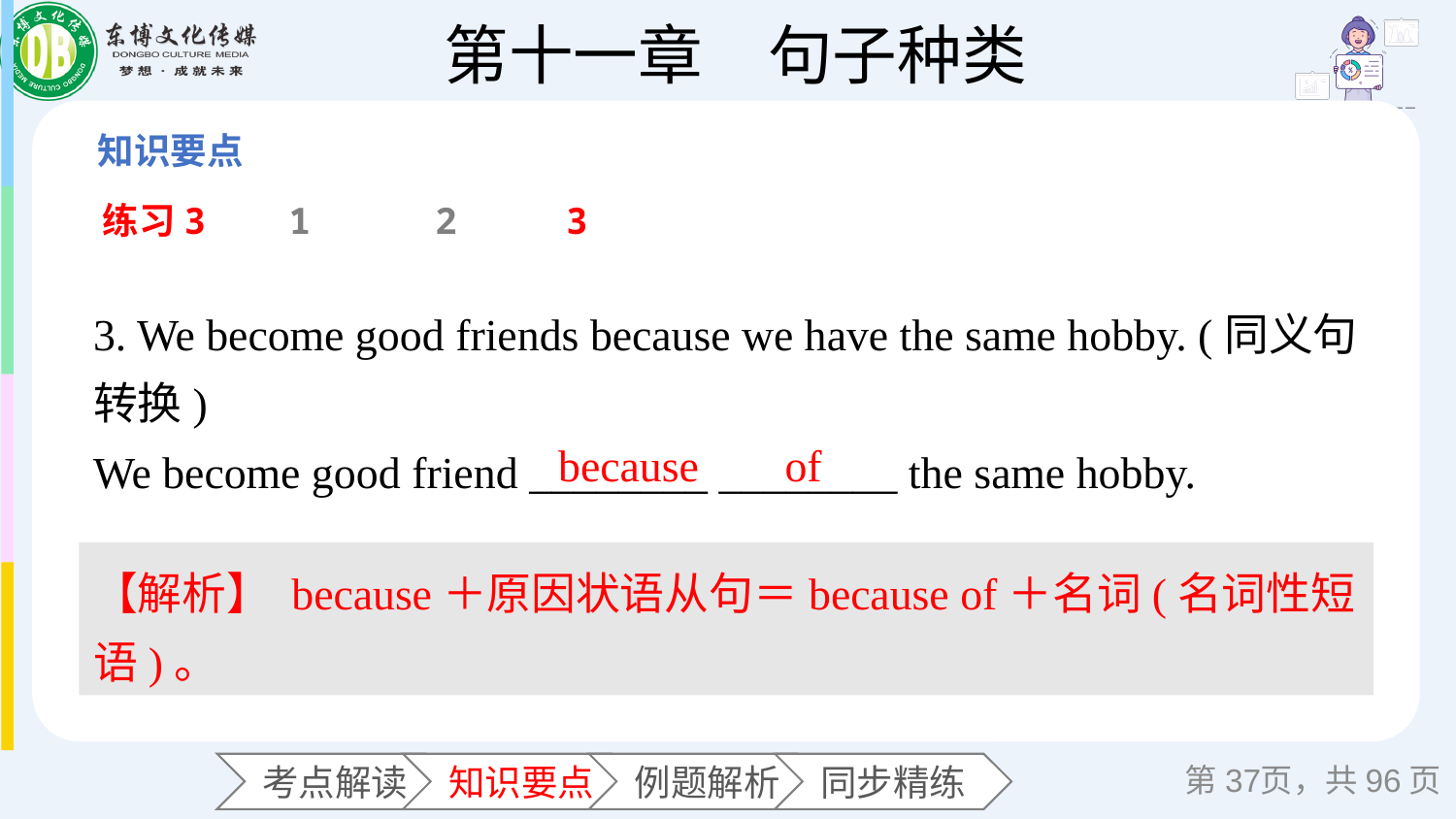

练习3
1
2
3
3. We become good friends because we have the same hobby. (同义句转换)
We become good friend ________ ________ the same hobby.
because
of
【解析】 because＋原因状语从句＝because of＋名词(名词性短语)。
第37页，共96页